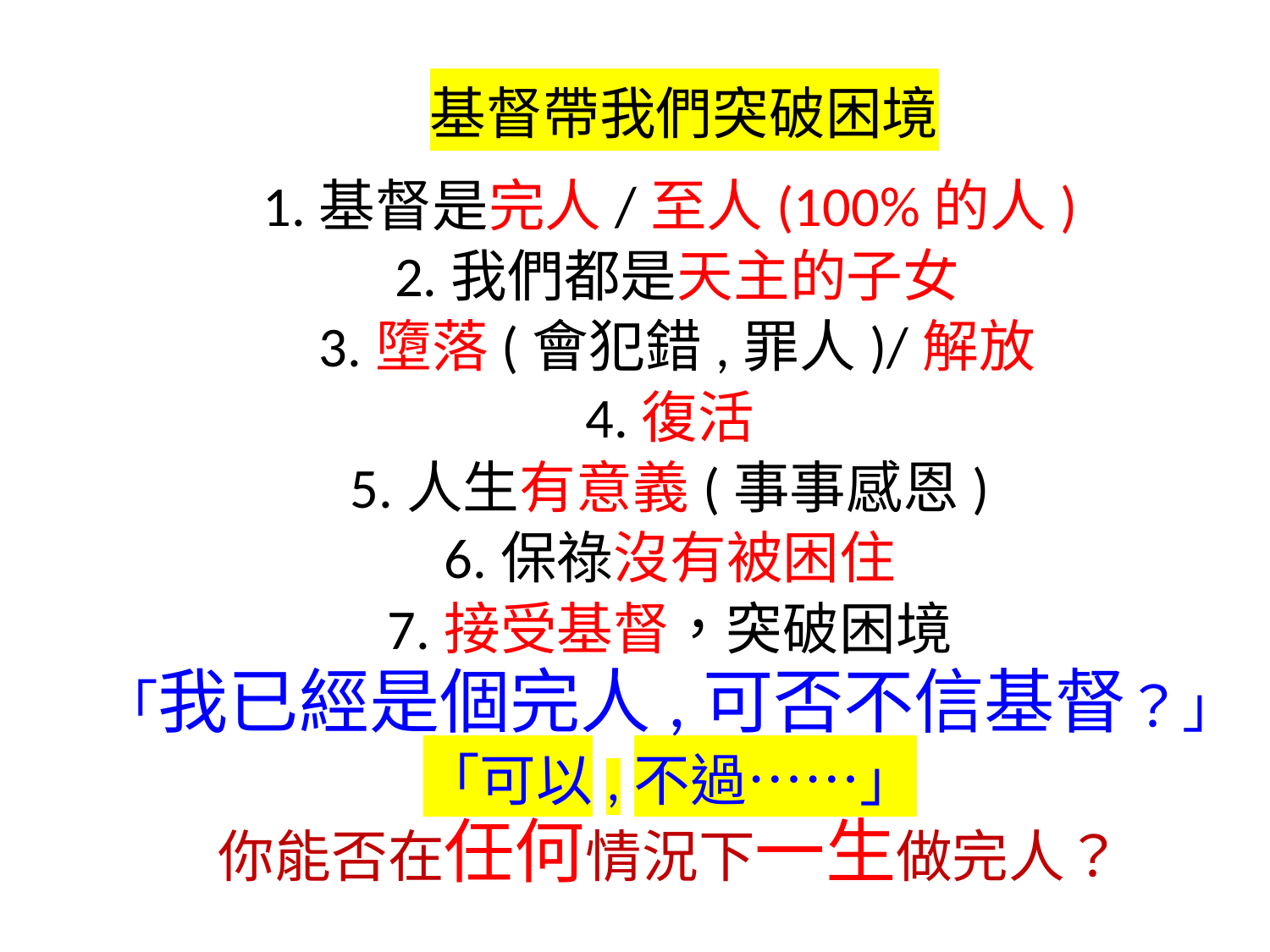

基督帶我們突破困境
1.基督是完人/至人(100%的人)
2.我們都是天主的子女
3.墮落(會犯錯,罪人)/解放
4.復活
5.人生有意義(事事感恩)
6.保祿沒有被困住
7.接受基督，突破困境
「我已經是個完人,可否不信基督？」
「可以,不過……」
你能否在任何情況下一生做完人？